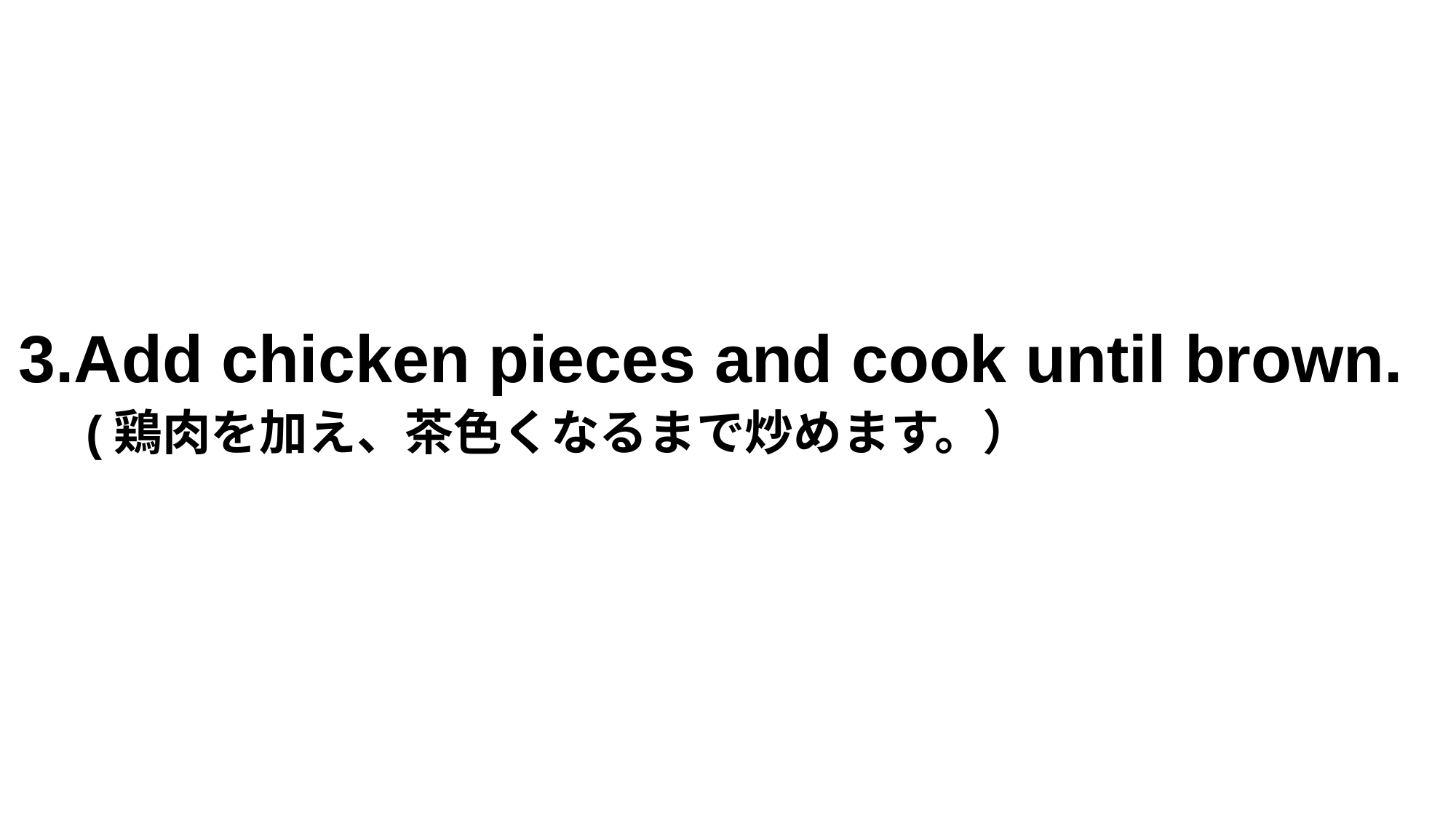

3.Add chicken pieces and cook until brown.
　(鶏肉を加え、茶色くなるまで炒めます。）